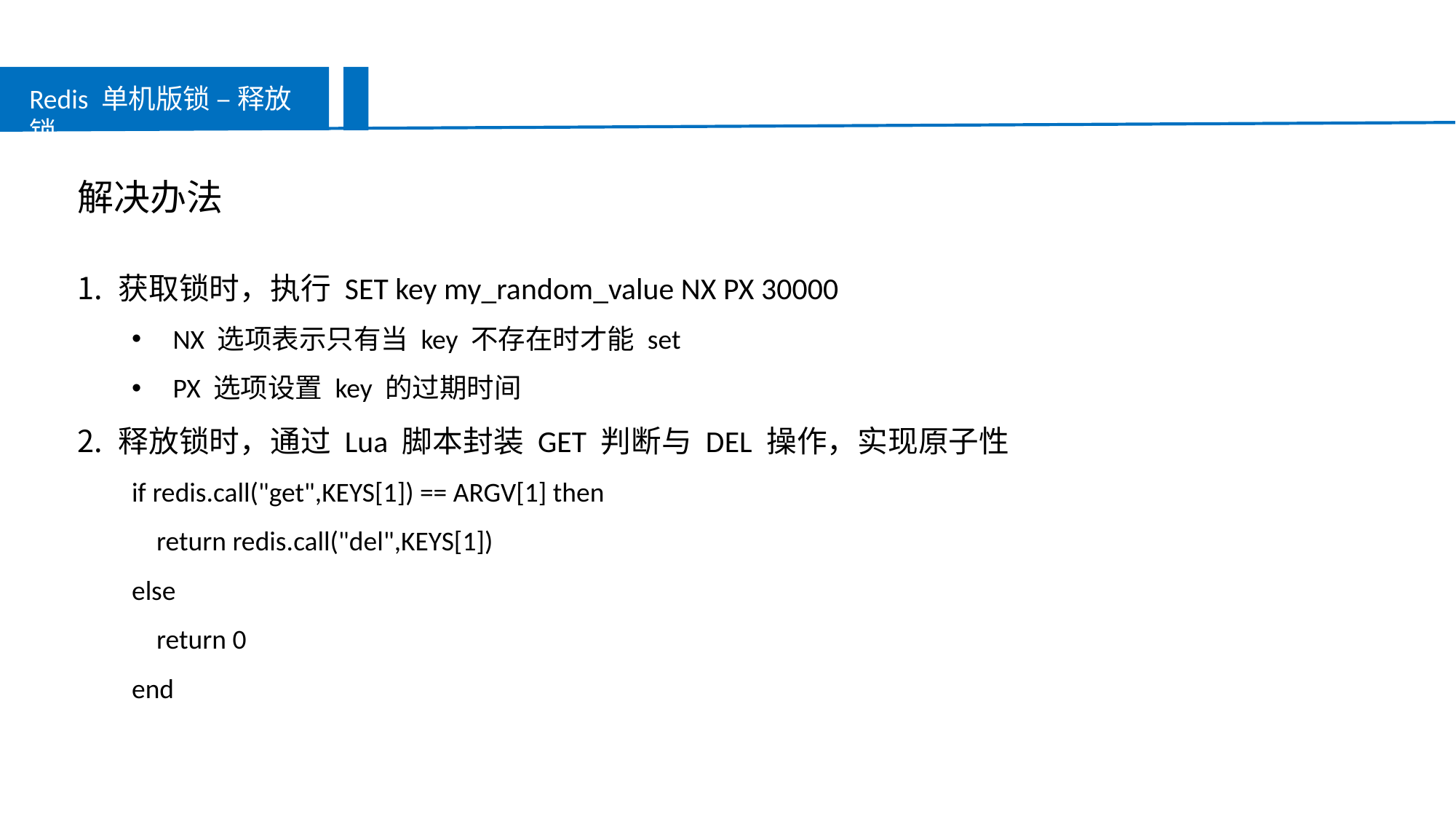

Redis 单机版锁 – 释放锁
解决办法

获取锁时，执行 SET key my_random_value NX PX 30000
NX 选项表示只有当 key 不存在时才能 set
PX 选项设置 key 的过期时间
释放锁时，通过 Lua 脚本封装 GET 判断与 DEL 操作，实现原子性
if redis.call("get",KEYS[1]) == ARGV[1] then
    return redis.call("del",KEYS[1])
else
    return 0
end